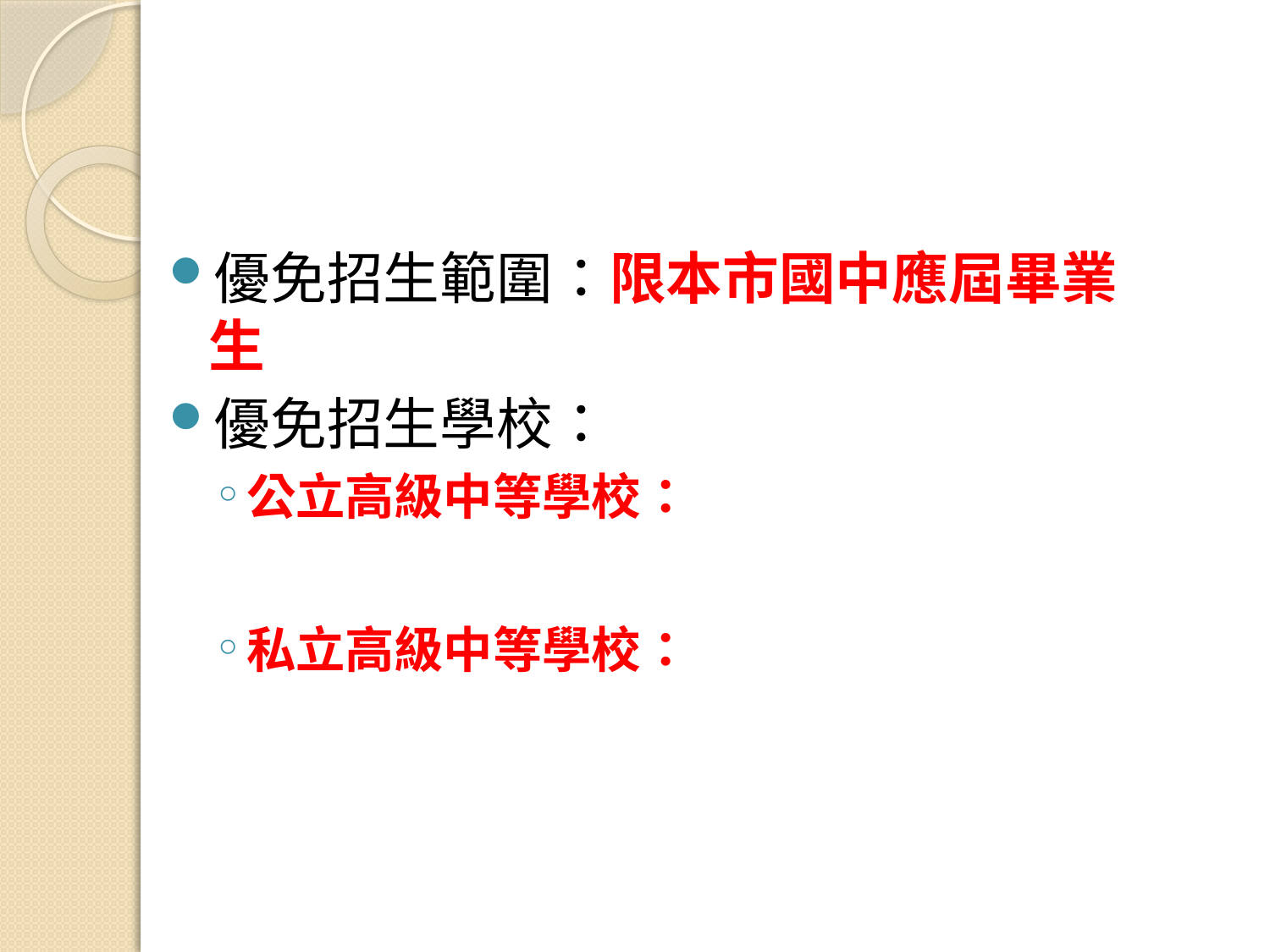

優免招生範圍：限本市國中應屆畢業生
優免招生學校：
公立高級中等學校：

私立高級中等學校：